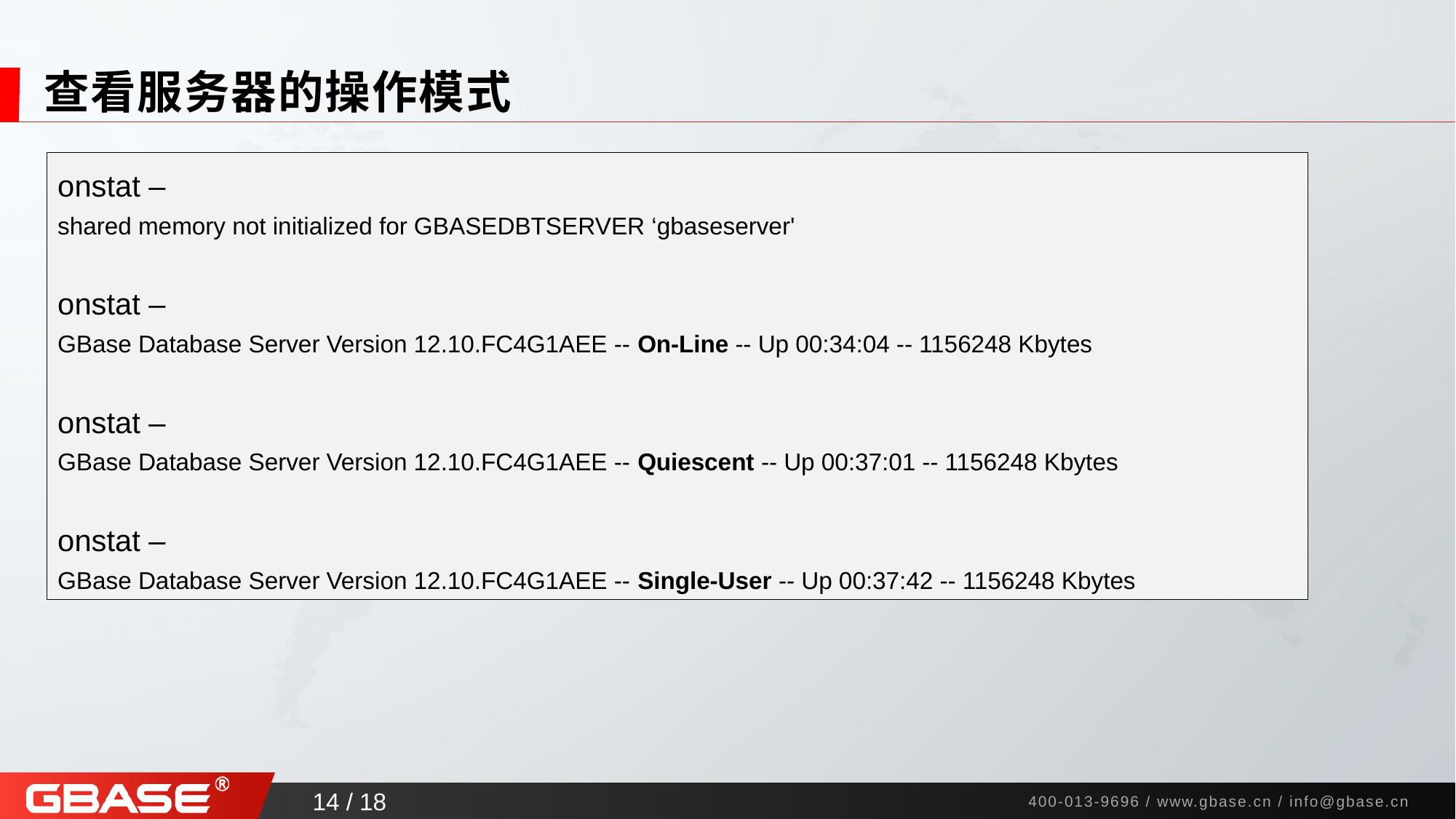

# 查看服务器的操作模式
onstat –
shared memory not initialized for GBASEDBTSERVER ‘gbaseserver'

onstat –
GBase Database Server Version 12.10.FC4G1AEE -- On-Line -- Up 00:34:04 -- 1156248 Kbytes

onstat –
GBase Database Server Version 12.10.FC4G1AEE -- Quiescent -- Up 00:37:01 -- 1156248 Kbytes

onstat –
GBase Database Server Version 12.10.FC4G1AEE -- Single-User -- Up 00:37:42 -- 1156248 Kbytes